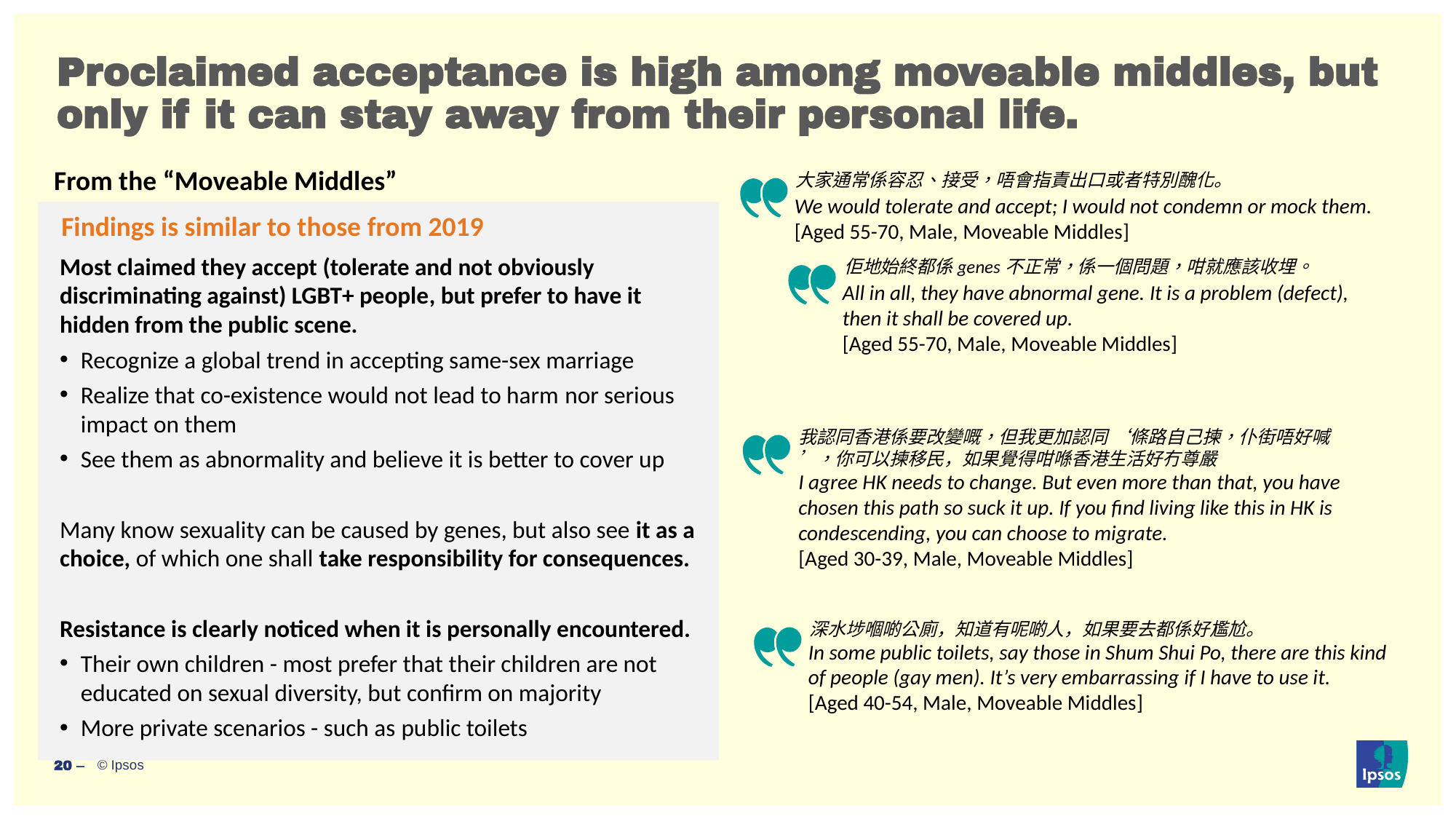

# Proclaimed acceptance is high among moveable middles, but only if it can stay away from their personal life.
From the “Moveable Middles”
大家通常係容忍、接受，唔會指責出口或者特別醜化。

We would tolerate and accept; I would not condemn or mock them.
[Aged 55-70, Male, Moveable Middles]

Findings is similar to those from 2019
Most claimed they accept (tolerate and not obviously discriminating against) LGBT+ people, but prefer to have it hidden from the public scene.
Recognize a global trend in accepting same-sex marriage
Realize that co-existence would not lead to harm nor serious impact on them
See them as abnormality and believe it is better to cover up

Many know sexuality can be caused by genes, but also see it as a choice, of which one shall take responsibility for consequences.

Resistance is clearly noticed when it is personally encountered.
Their own children - most prefer that their children are not educated on sexual diversity, but confirm on majority
More private scenarios - such as public toilets
佢地始終都係genes不正常，係一個問題，咁就應該收埋。

All in all, they have abnormal gene. It is a problem (defect), then it shall be covered up.
[Aged 55-70, Male, Moveable Middles]
我認同香港係要改變嘅，但我更加認同 ‘條路自己揀，仆街唔好喊’，你可以揀移民，如果覺得咁喺香港生活好冇尊嚴

I agree HK needs to change. But even more than that, you have chosen this path so suck it up. If you find living like this in HK is condescending, you can choose to migrate.
[Aged 30-39, Male, Moveable Middles]
深水埗嗰啲公廁，知道有呢啲人，如果要去都係好尷尬。

In some public toilets, say those in Shum Shui Po, there are this kind of people (gay men). It’s very embarrassing if I have to use it.
[Aged 40-54, Male, Moveable Middles]
20 ‒